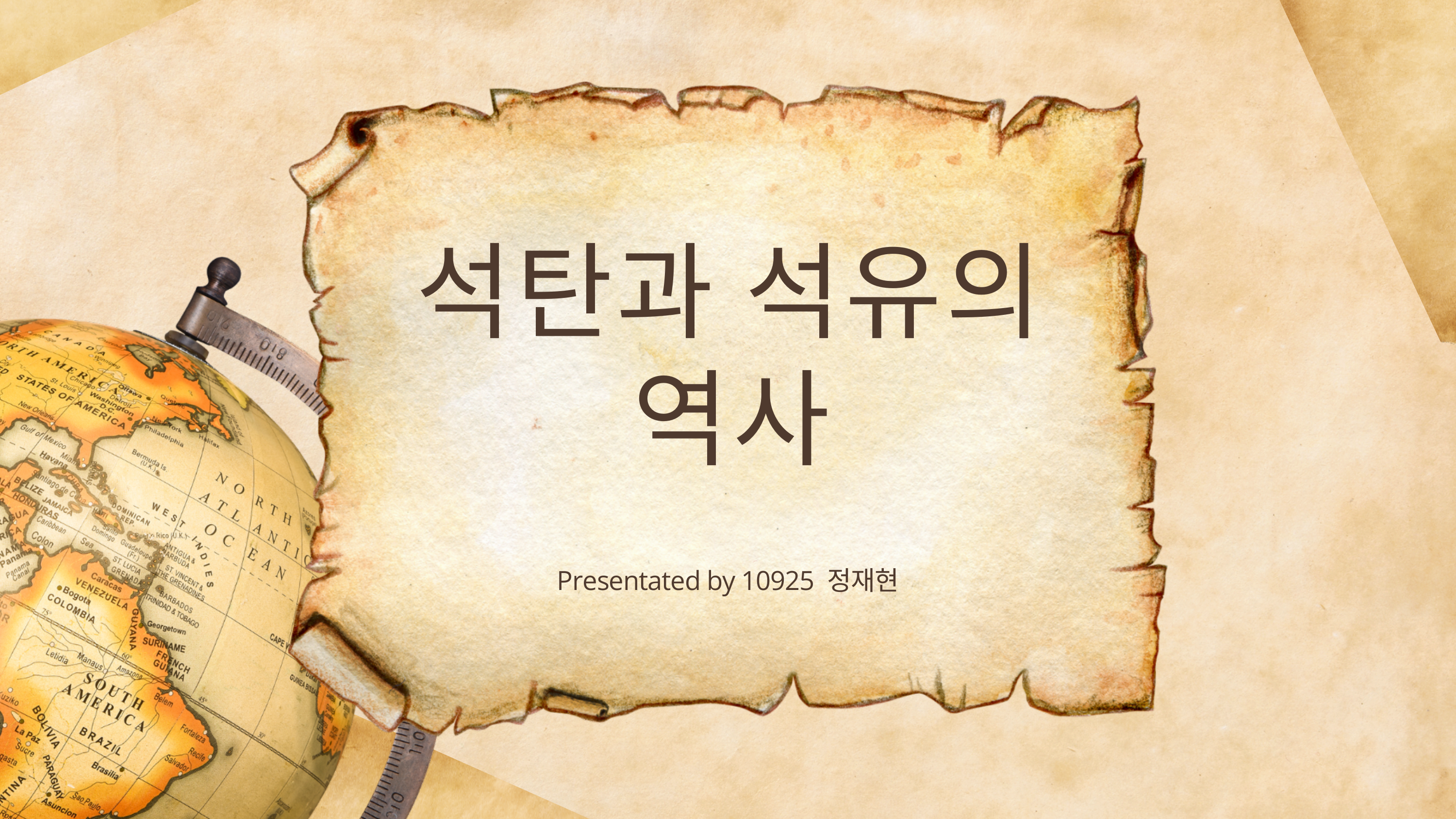

석탄과 석유의 역사

Presentated by 10925 정재현